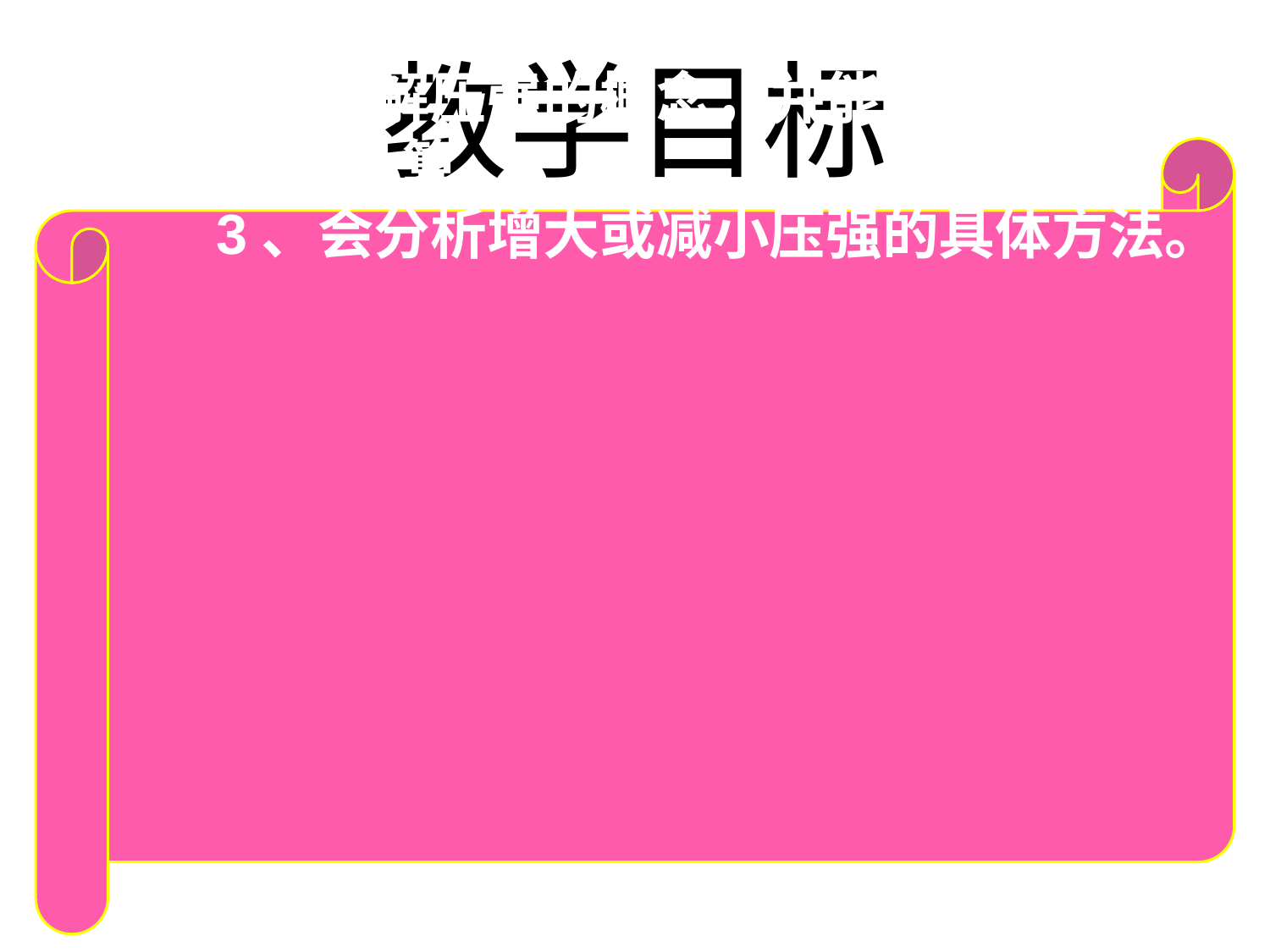

# 教学目标
　　1、能通过实验，探究影响压力的作用效果的因素。
　  2、理解压强的概念，并能用压强公式进行简单计算。
　  3、会分析增大或减小压强的具体方法。
1、能通过实验，探究压力的作用效果跟压力的大小和受力面积的关系。
　　　2、能描述压强概念的建立过程，熟练写出压强公式、单位，并能用压强公式进行简单计算。
　　　3、会应用压强公式分析增大或减小压强的具体方法，并能解释与压强有关的物理现象。